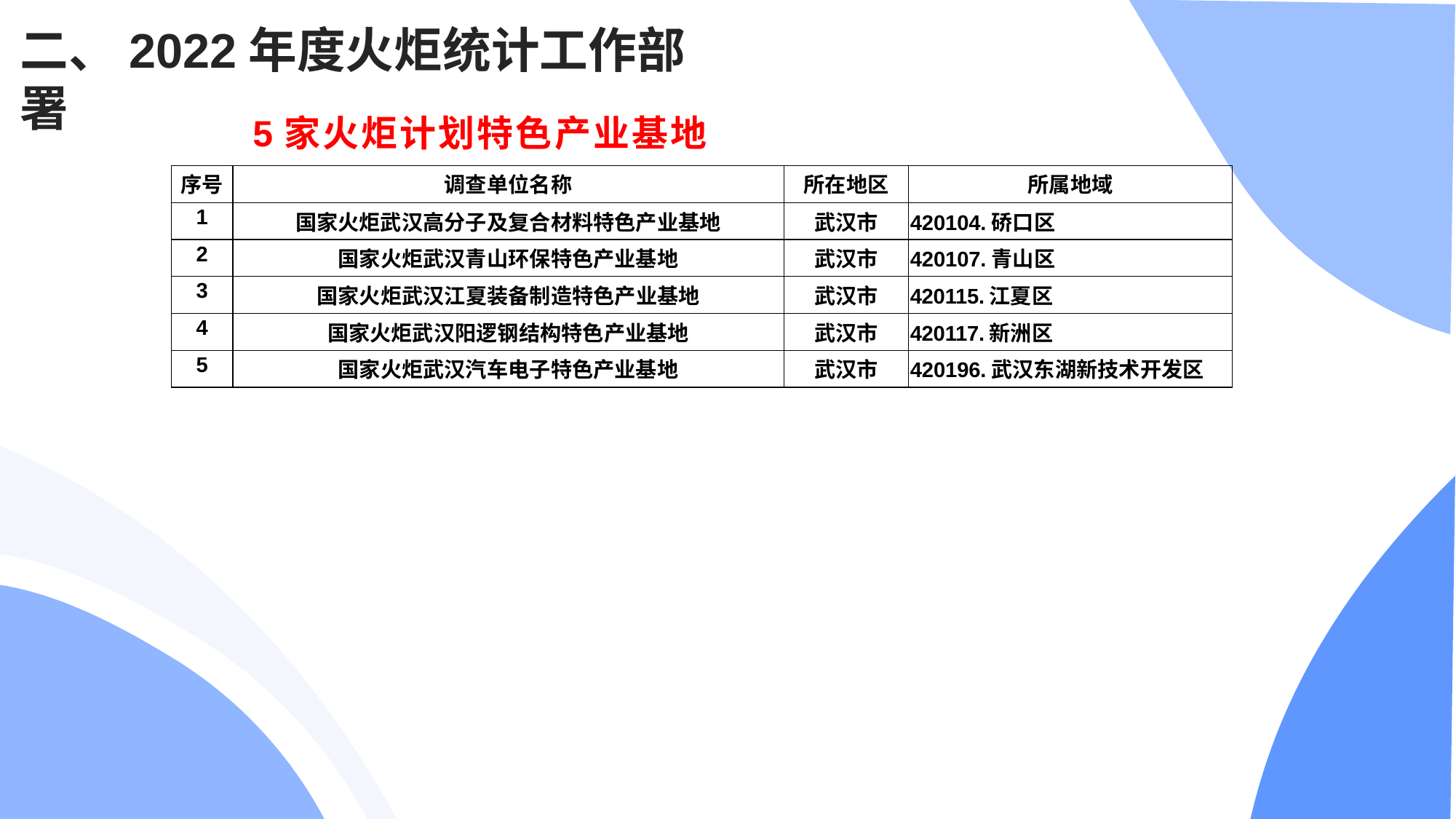

# 二、2022年度火炬统计工作部署

5家火炬计划特色产业基地
| 序号 | 调查单位名称 | 所在地区 | 所属地域 |
| --- | --- | --- | --- |
| 1 | 国家火炬武汉高分子及复合材料特色产业基地 | 武汉市 | 420104.硚口区 |
| 2 | 国家火炬武汉青山环保特色产业基地 | 武汉市 | 420107.青山区 |
| 3 | 国家火炬武汉江夏装备制造特色产业基地 | 武汉市 | 420115.江夏区 |
| 4 | 国家火炬武汉阳逻钢结构特色产业基地 | 武汉市 | 420117.新洲区 |
| 5 | 国家火炬武汉汽车电子特色产业基地 | 武汉市 | 420196.武汉东湖新技术开发区 |